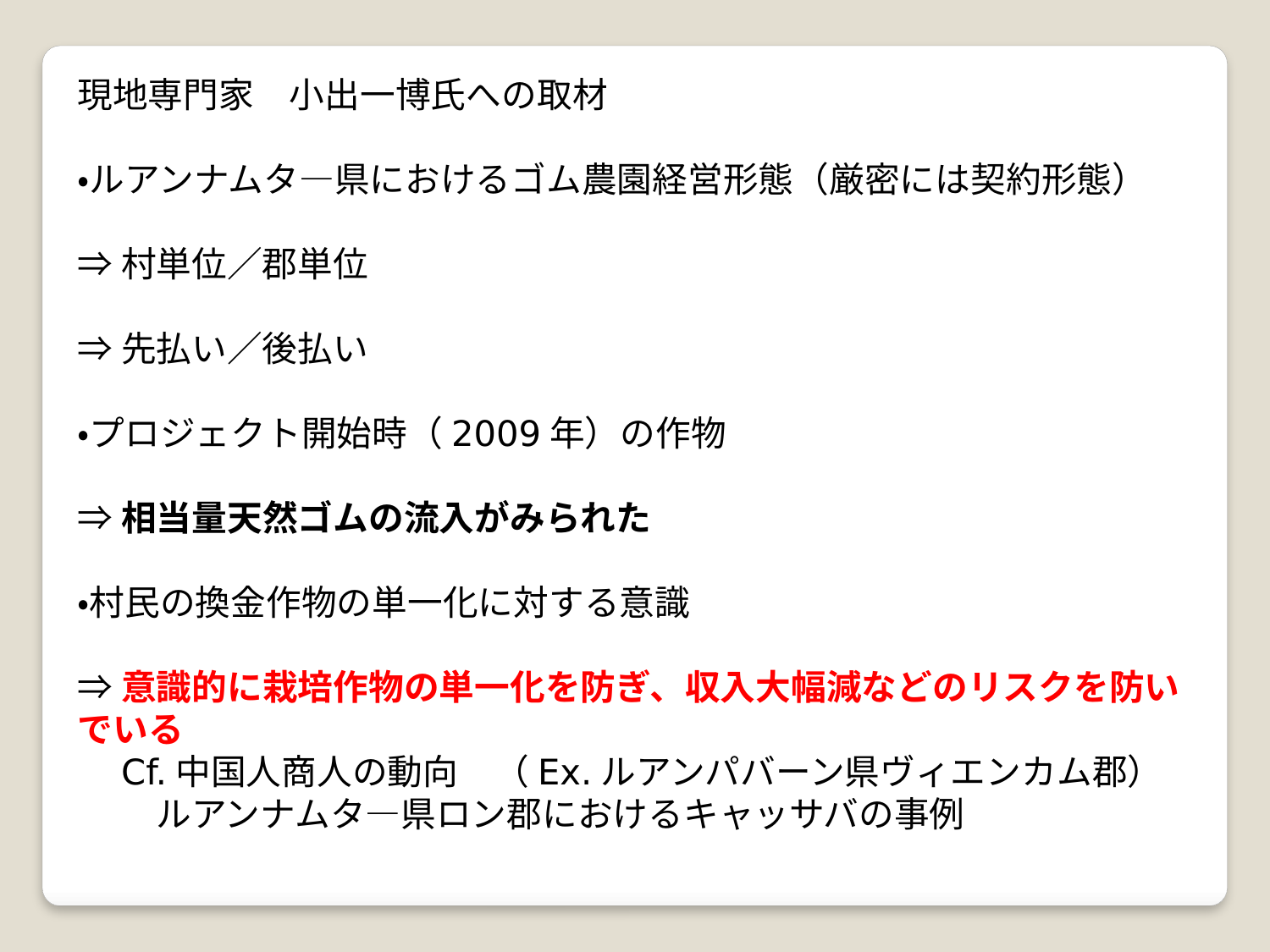

現地専門家　小出一博氏への取材

・ルアンナムタ―県におけるゴム農園経営形態（厳密には契約形態）

⇒村単位／郡単位

⇒先払い／後払い

・プロジェクト開始時（2009年）の作物

⇒相当量天然ゴムの流入がみられた

・村民の換金作物の単一化に対する意識

⇒意識的に栽培作物の単一化を防ぎ、収入大幅減などのリスクを防いでいる
　Cf.中国人商人の動向　（Ex.ルアンパバーン県ヴィエンカム郡）
　　 ルアンナムタ―県ロン郡におけるキャッサバの事例